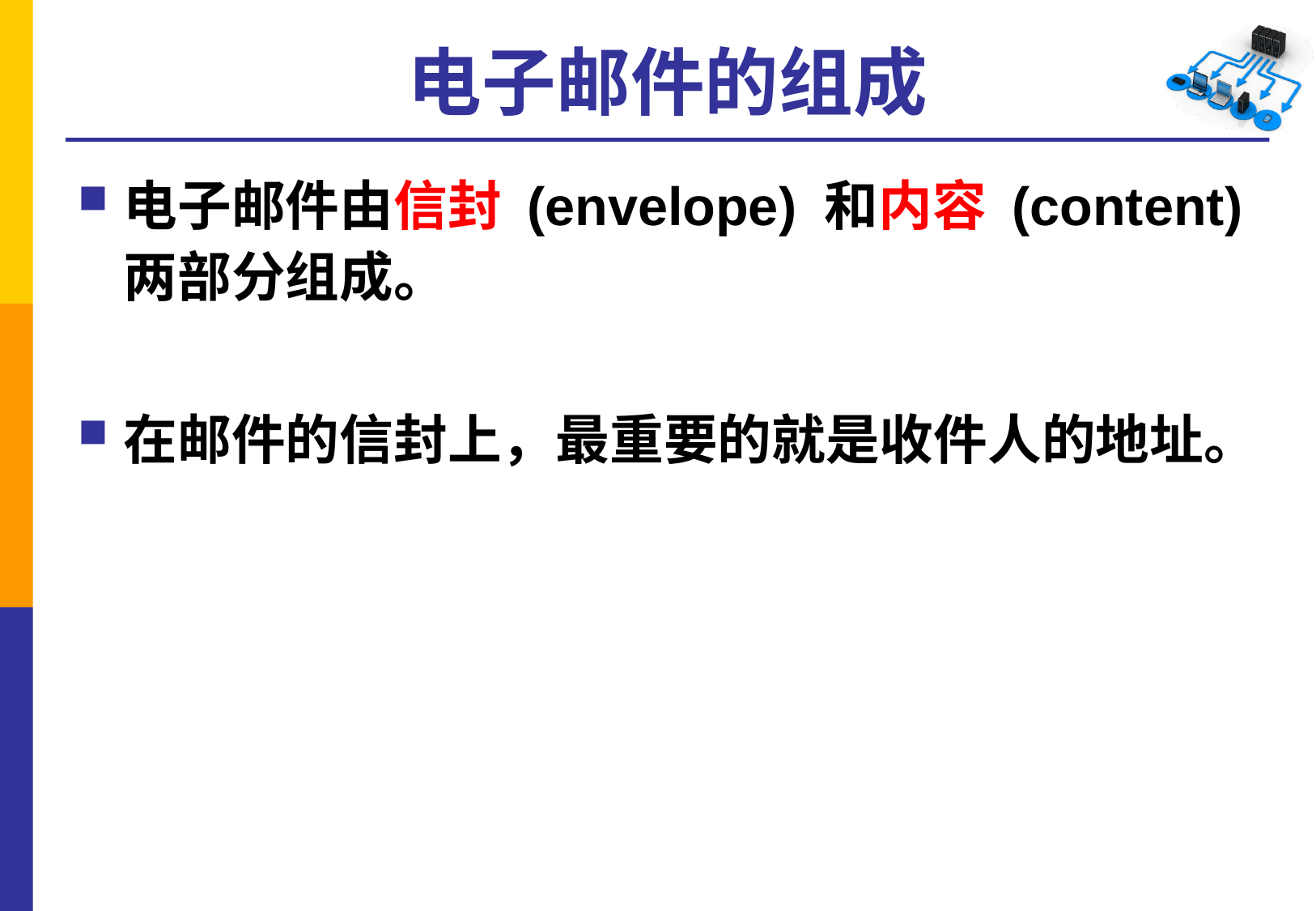

# 电子邮件的组成
电子邮件由信封 (envelope) 和内容 (content) 两部分组成。

在邮件的信封上，最重要的就是收件人的地址。